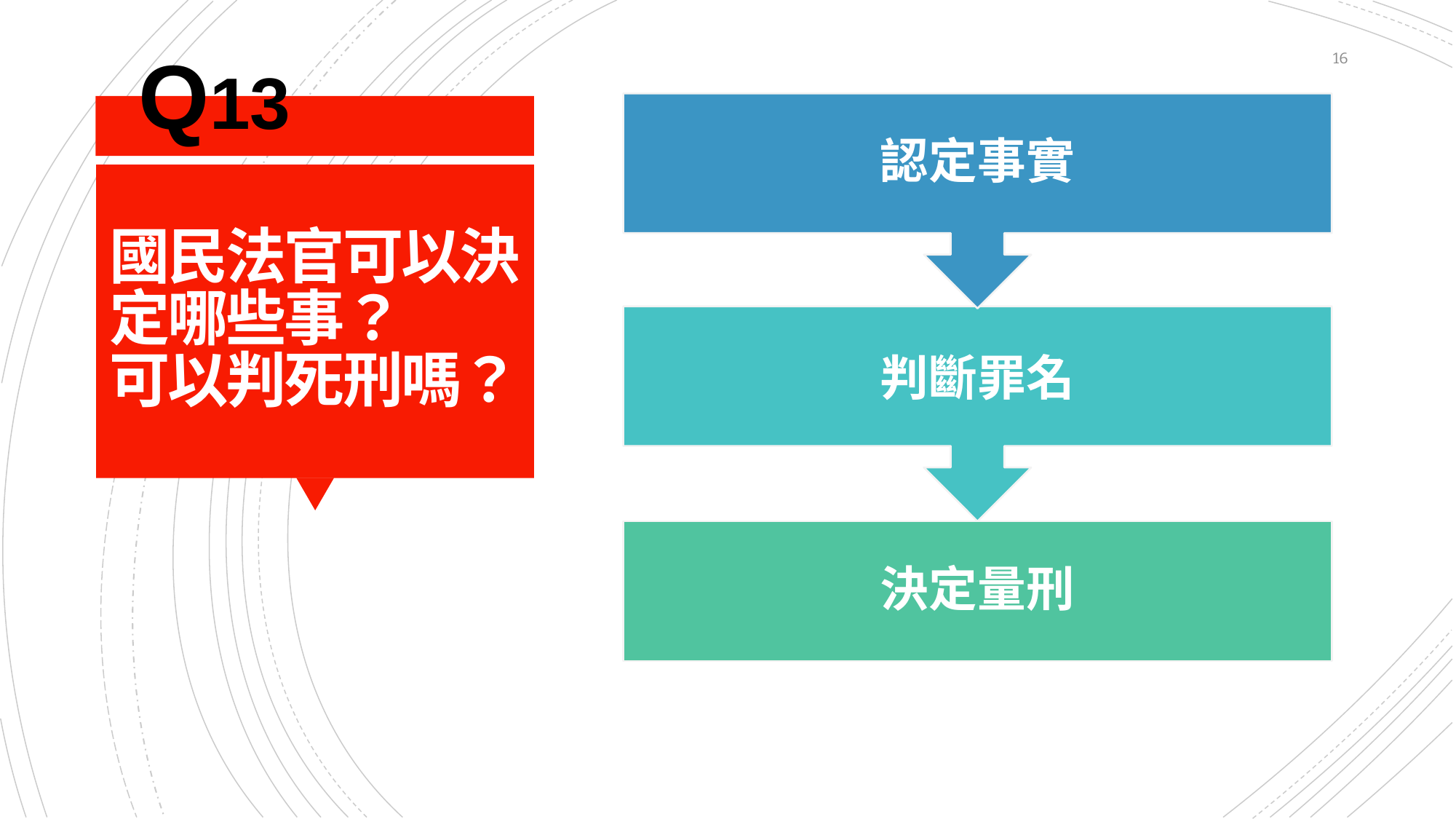

Q13
16
認定事實
# 國民法官可以決定哪些事？ 可以判死刑嗎？
判斷罪名
決定量刑